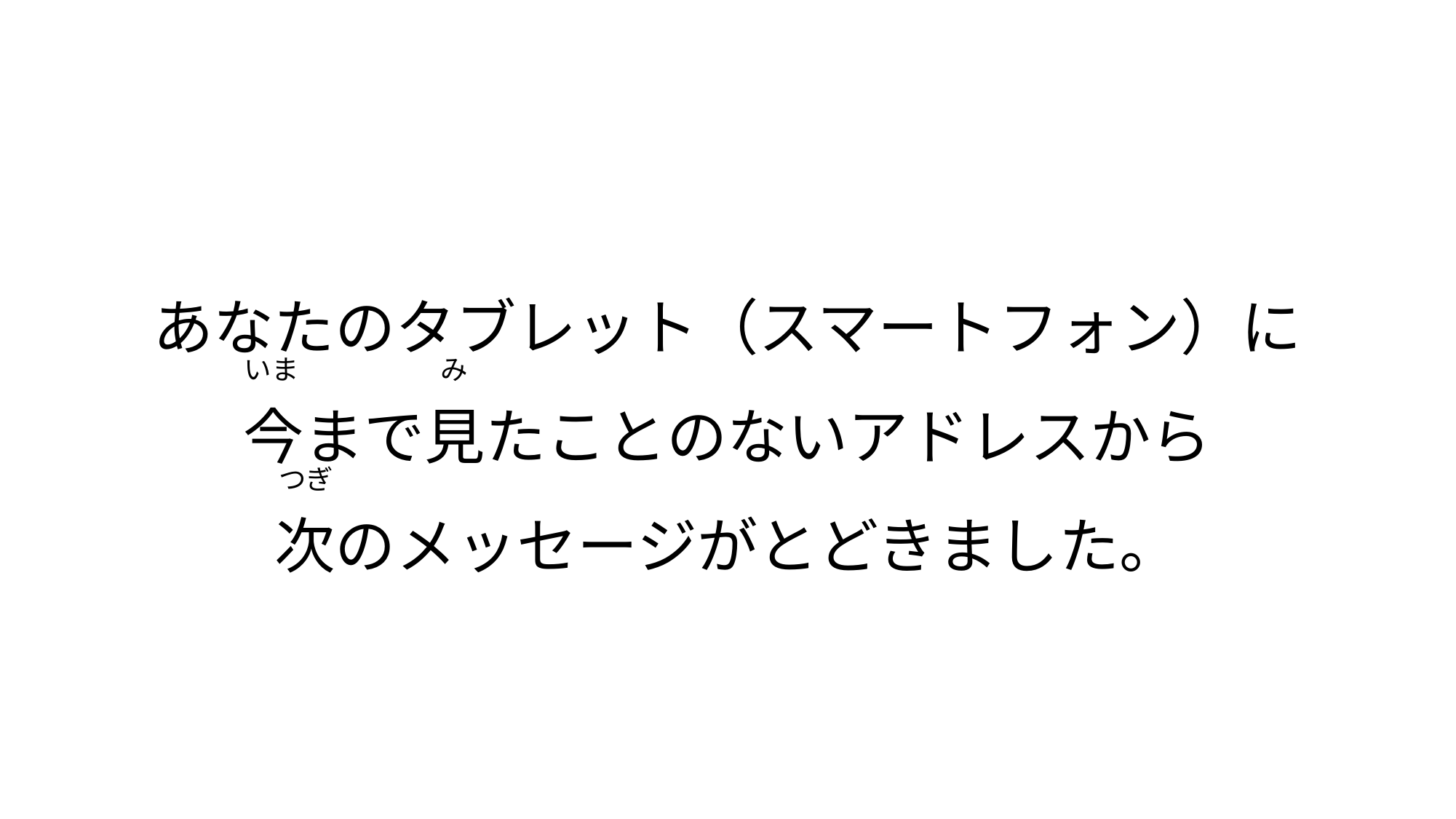

あなたのタブレット（スマートフォン）に
今まで見たことのないアドレスから
次のメッセージがとどきました。
いま
み
つぎ